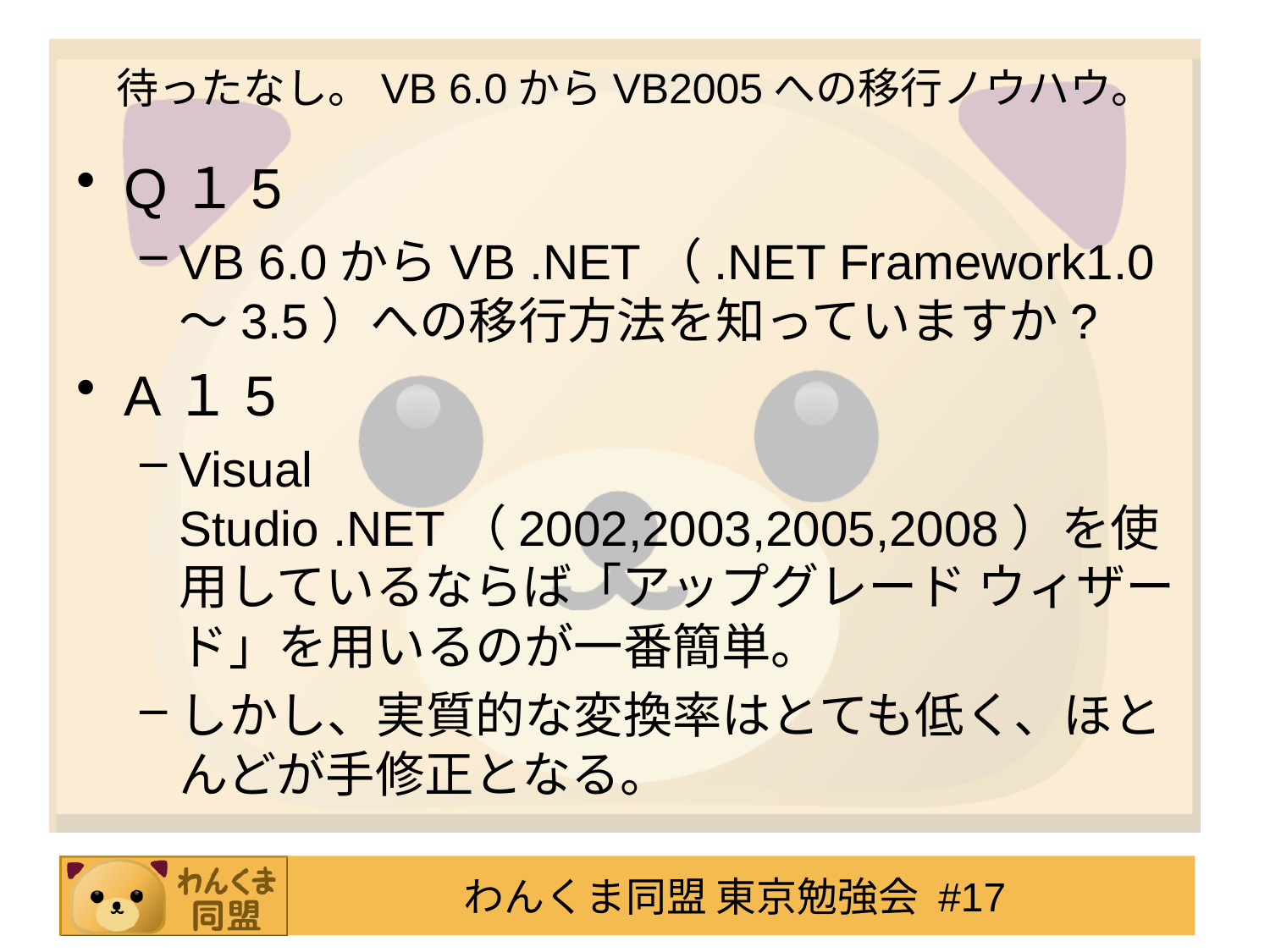

# 待ったなし。VB 6.0からVB2005への移行ノウハウ。
Q１5
VB 6.0からVB .NET（.NET Framework1.0～3.5）への移行方法を知っていますか?
A１5
Visual Studio .NET（2002,2003,2005,2008）を使用しているならば「アップグレード ウィザード」を用いるのが一番簡単。
しかし、実質的な変換率はとても低く、ほとんどが手修正となる。